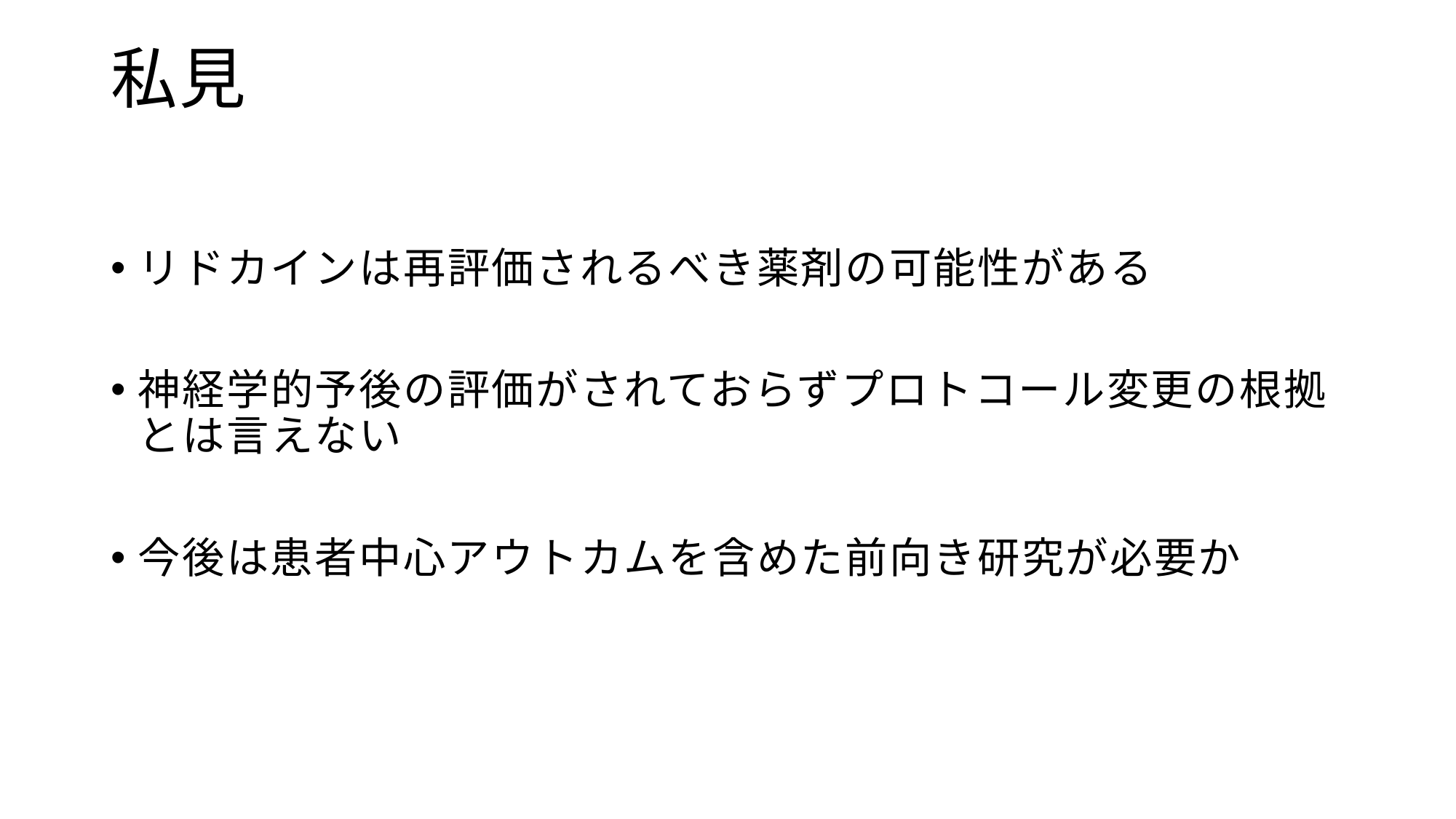

# 私見

リドカインは再評価されるべき薬剤の可能性がある

神経学的予後の評価がされておらずプロトコール変更の根拠とは言えない

今後は患者中心アウトカムを含めた前向き研究が必要か